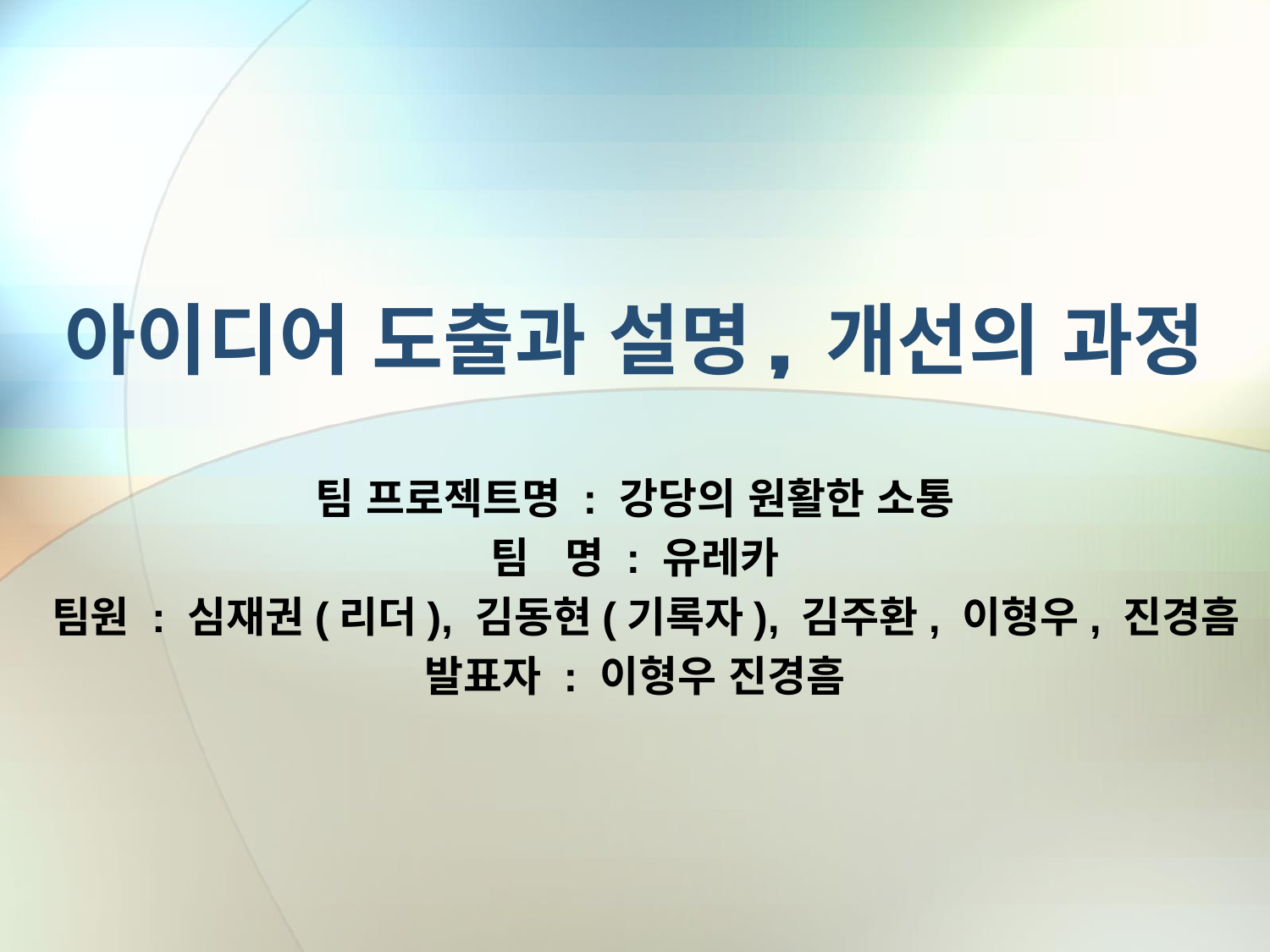

# 아이디어 도출과 설명, 개선의 과정
팀 프로젝트명 : 강당의 원활한 소통
팀   명 : 유레카
 팀원 : 심재권(리더), 김동현(기록자), 김주환, 이형우, 진경흠
발표자 : 이형우 진경흠